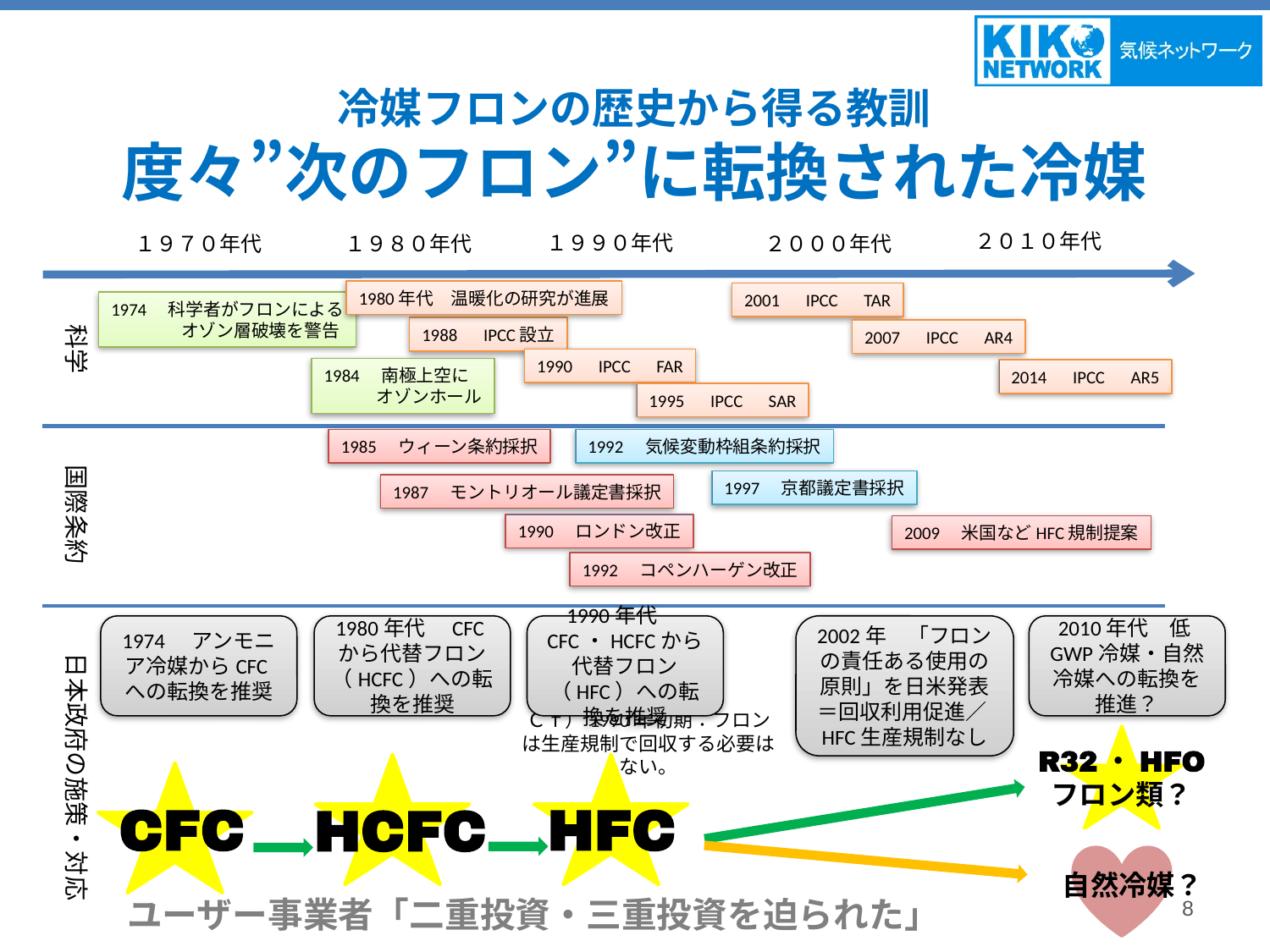

# 冷媒フロンの歴史から得る教訓 度々”次のフロン”に転換された冷媒
２０１０年代
１９９０年代
１９７０年代
１９８０年代
２０００年代
1980年代　温暖化の研究が進展
2001　IPCC　TAR
1974　科学者がフロンによる
　　　　オゾン層破壊を警告
科学
1988　IPCC設立
2007　IPCC　AR4
1990　IPCC　FAR
1984　南極上空に
　　　オゾンホール
2014　IPCC　AR5
1995　IPCC　SAR
1985　ウィーン条約採択
1992　気候変動枠組条約採択
国際条約
1997　京都議定書採択
1987　モントリオール議定書採択
1990　ロンドン改正
2009　米国などHFC規制提案
1992　コペンハーゲン改正
1974　アンモニア冷媒からCFCへの転換を推奨
1980年代　CFCから代替フロン（HCFC）への転換を推奨
1990年代　CFC・HCFCから代替フロン（HFC）への転換を推奨
2002年　「フロンの責任ある使用の原則」を日米発表＝回収利用促進／HFC生産規制なし
2010年代　低GWP冷媒・自然冷媒への転換を推進？
日本政府の施策・対応
Ｃｆ）1990年初期：フロンは生産規制で回収する必要はない。

R32・HFO
フロン類？

HFC
CFC
HCFC

自然冷媒？
8
ユーザー事業者「二重投資・三重投資を迫られた」